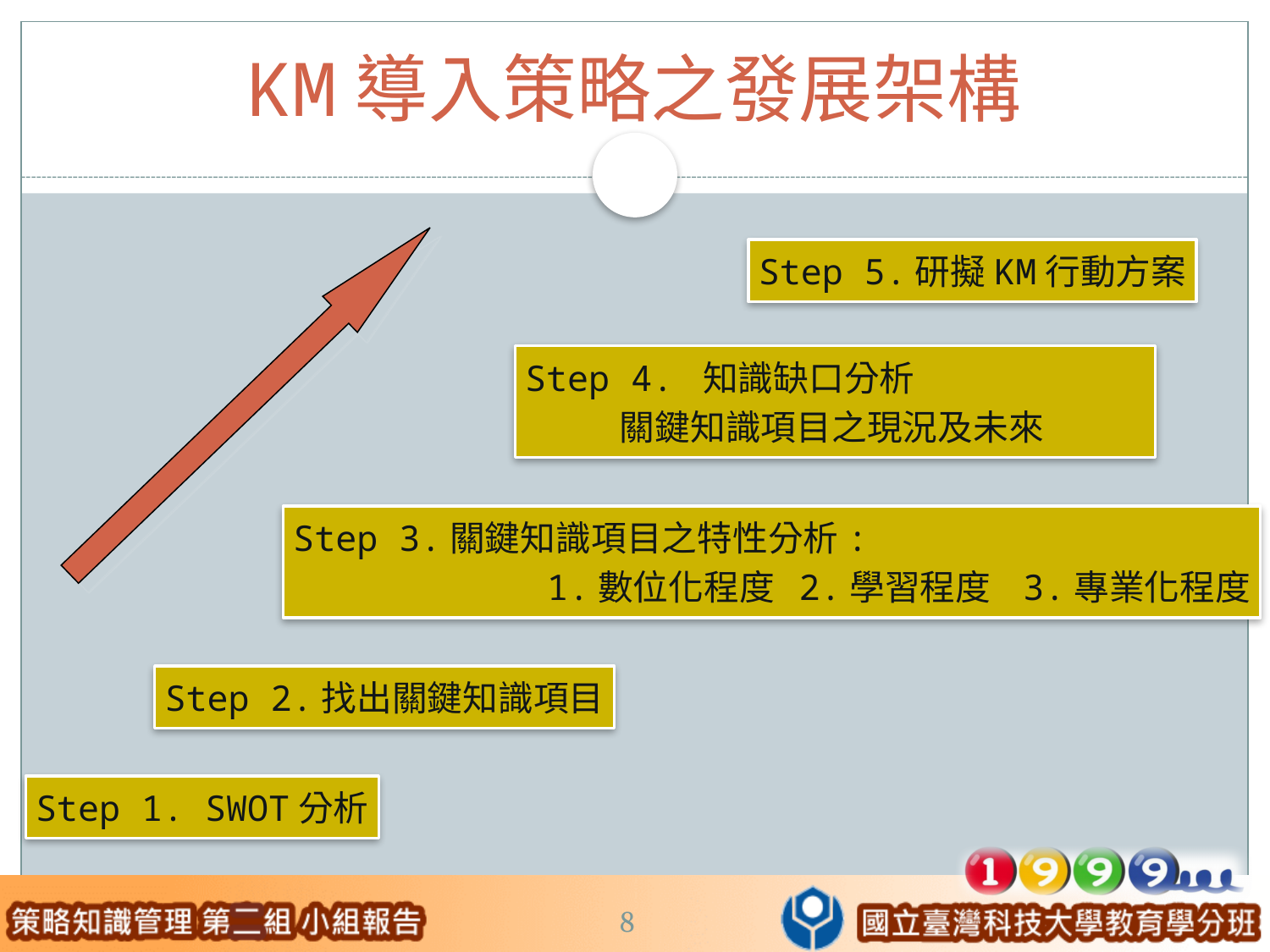

# KM導入策略之發展架構
Step 5.研擬KM行動方案
Step 4. 知識缺口分析
           關鍵知識項目之現況及未來

Step 3.關鍵知識項目之特性分析:
            1.數位化程度  2.學習程度   3.專業化程度
Step 2.找出關鍵知識項目
Step 1. SWOT分析
8